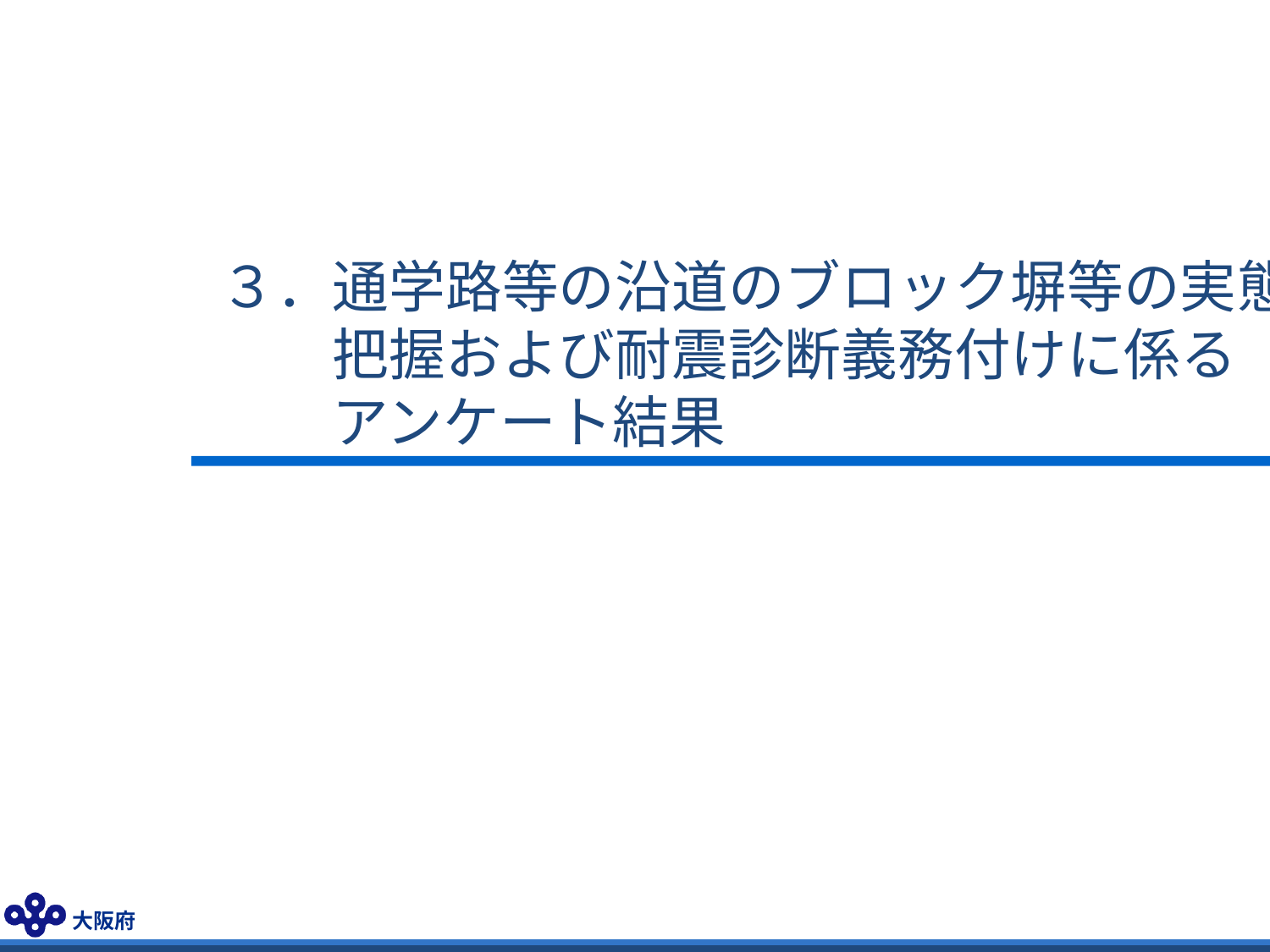

# ３．通学路等の沿道のブロック塀等の実態 　　把握および耐震診断義務付けに係る 　　アンケート結果